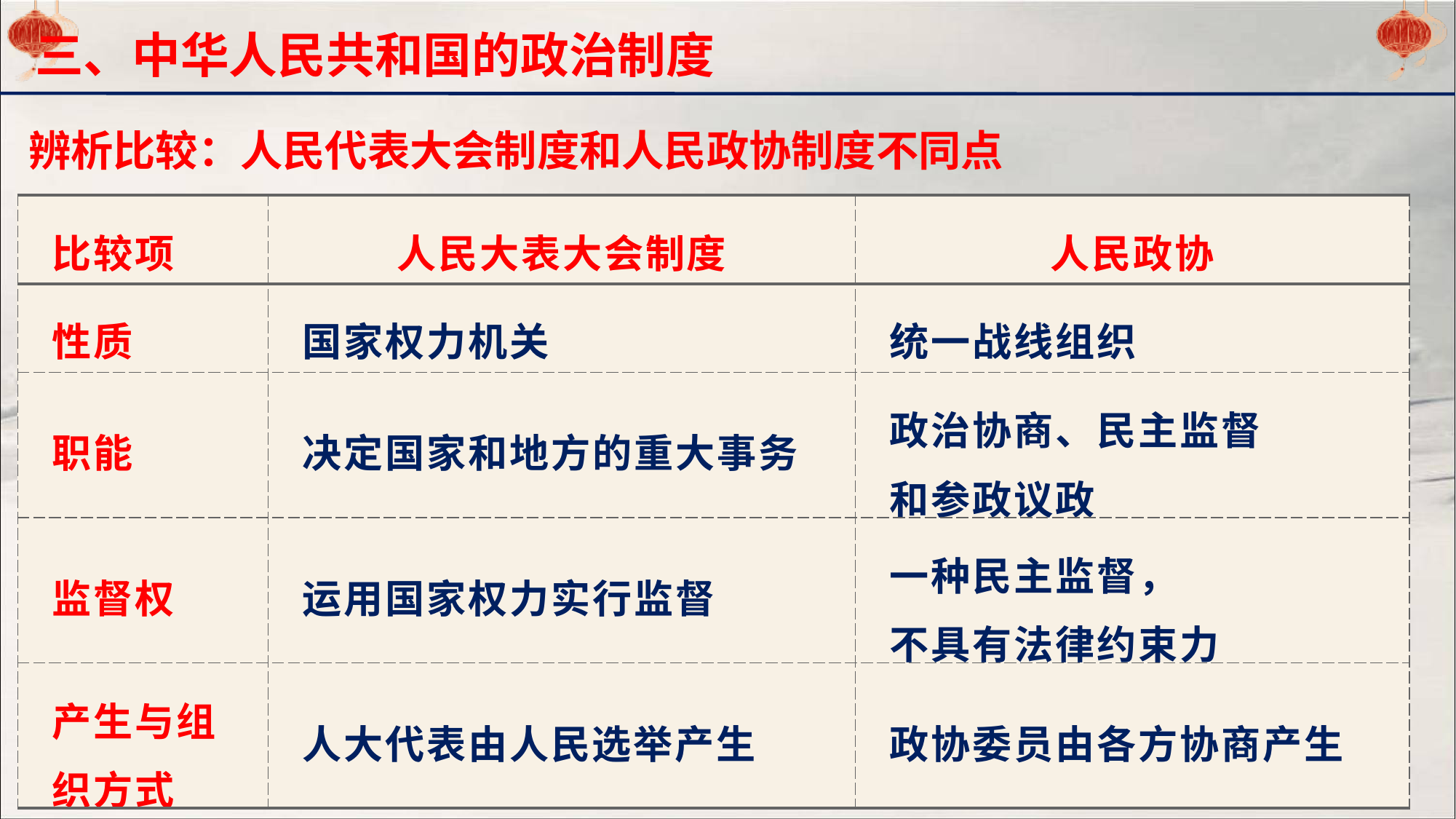

三、中华人民共和国的政治制度
辨析比较：人民代表大会制度和人民政协制度不同点
| 比较项 | 人民大表大会制度 | 人民政协 |
| --- | --- | --- |
| 性质 | 国家权力机关 | 统一战线组织 |
| 职能 | 决定国家和地方的重大事务 | 政治协商、民主监督 和参政议政 |
| 监督权 | 运用国家权力实行监督 | 一种民主监督， 不具有法律约束力 |
| 产生与组织方式 | 人大代表由人民选举产生 | 政协委员由各方协商产生 |